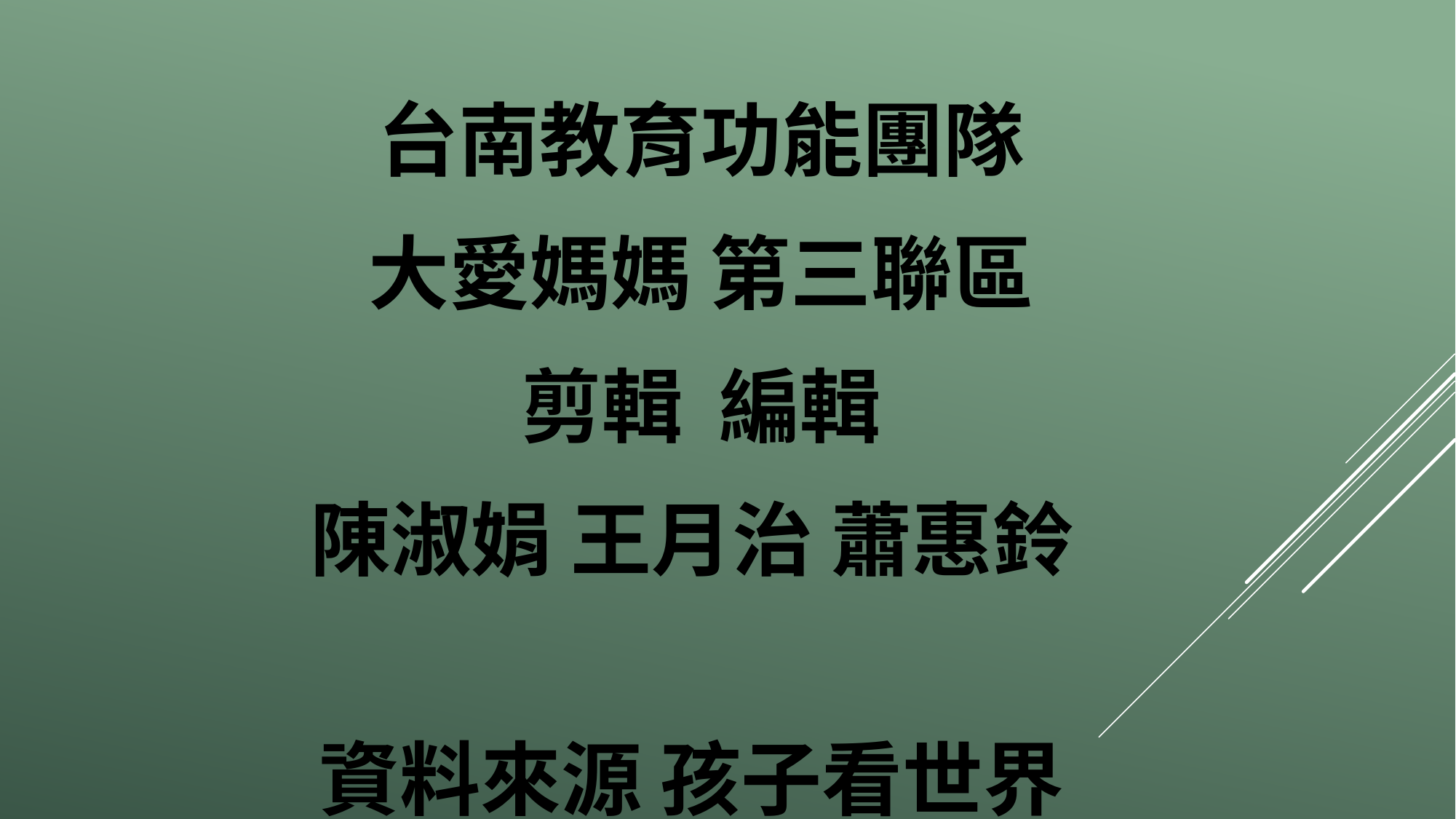

台南教育功能團隊
大愛媽媽 第三聯區
剪輯  編輯
陳淑娟 王月治 蕭惠鈴

資料來源 孩子看世界

#